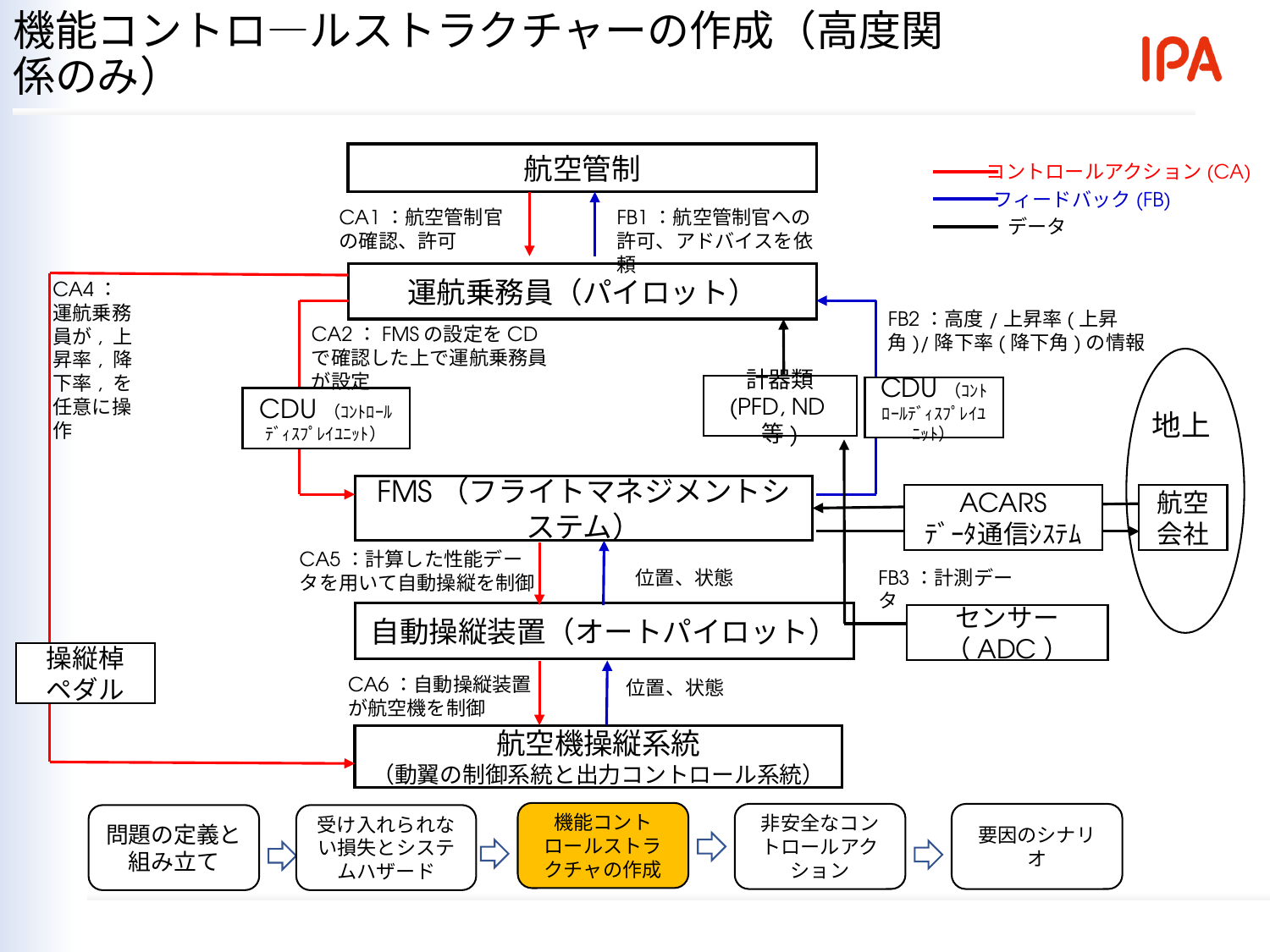

機能コントロ―ルストラクチャーの作成（高度関係のみ）
航空管制
コントロールアクション(CA)
フィードバック(FB)
CA1：航空管制官の確認、許可
FB1：航空管制官への許可、アドバイスを依頼
データ
運航乗務員（パイロット）
CA4：運航乗務員が, 上昇率, 降下率, を任意に操作
FB2：高度/上昇率(上昇角)/降下率(降下角)の情報
CA2：FMSの設定をCDで確認した上で運航乗務員が設定

計器類 (PFD, ND等)
CDU（ｺﾝﾄﾛｰﾙﾃﾞｨｽﾌﾟﾚｲﾕﾆｯﾄ）
CDU（ｺﾝﾄﾛｰﾙﾃﾞｨｽﾌﾟﾚｲﾕﾆｯﾄ）
地上
FMS（フライトマネジメントシステム）
ACARS
ﾃﾞｰﾀ通信ｼｽﾃﾑ
航空会社
CA5：計算した性能データを用いて自動操縦を制御
位置、状態
FB3：計測データ
自動操縦装置（オートパイロット）
センサー（ADC）
操縦棹
ペダル
CA6：自動操縦装置が航空機を制御
位置、状態
航空機操縦系統
（動翼の制御系統と出力コントロール系統）
機能コントロールストラクチャの作成
非安全なコントロールアクション
要因のシナリオ
問題の定義と組み立て
受け入れられない損失とシステムハザード

26